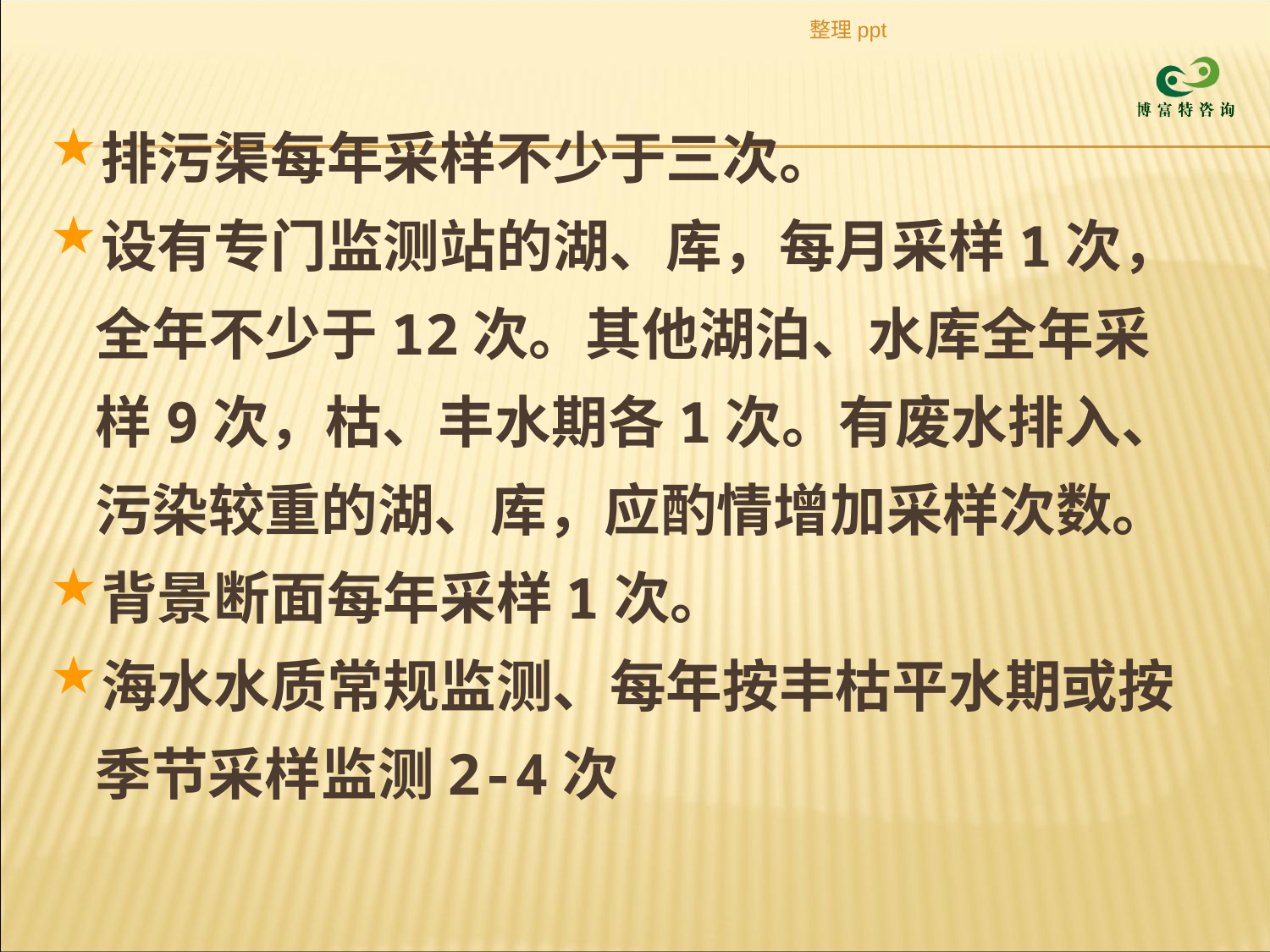

整理ppt
排污渠每年采样不少于三次。
设有专门监测站的湖、库，每月采样1次，全年不少于12次。其他湖泊、水库全年采样9次，枯、丰水期各1次。有废水排入、污染较重的湖、库，应酌情增加采样次数。
背景断面每年采样1次。
海水水质常规监测、每年按丰枯平水期或按季节采样监测2-4次
36